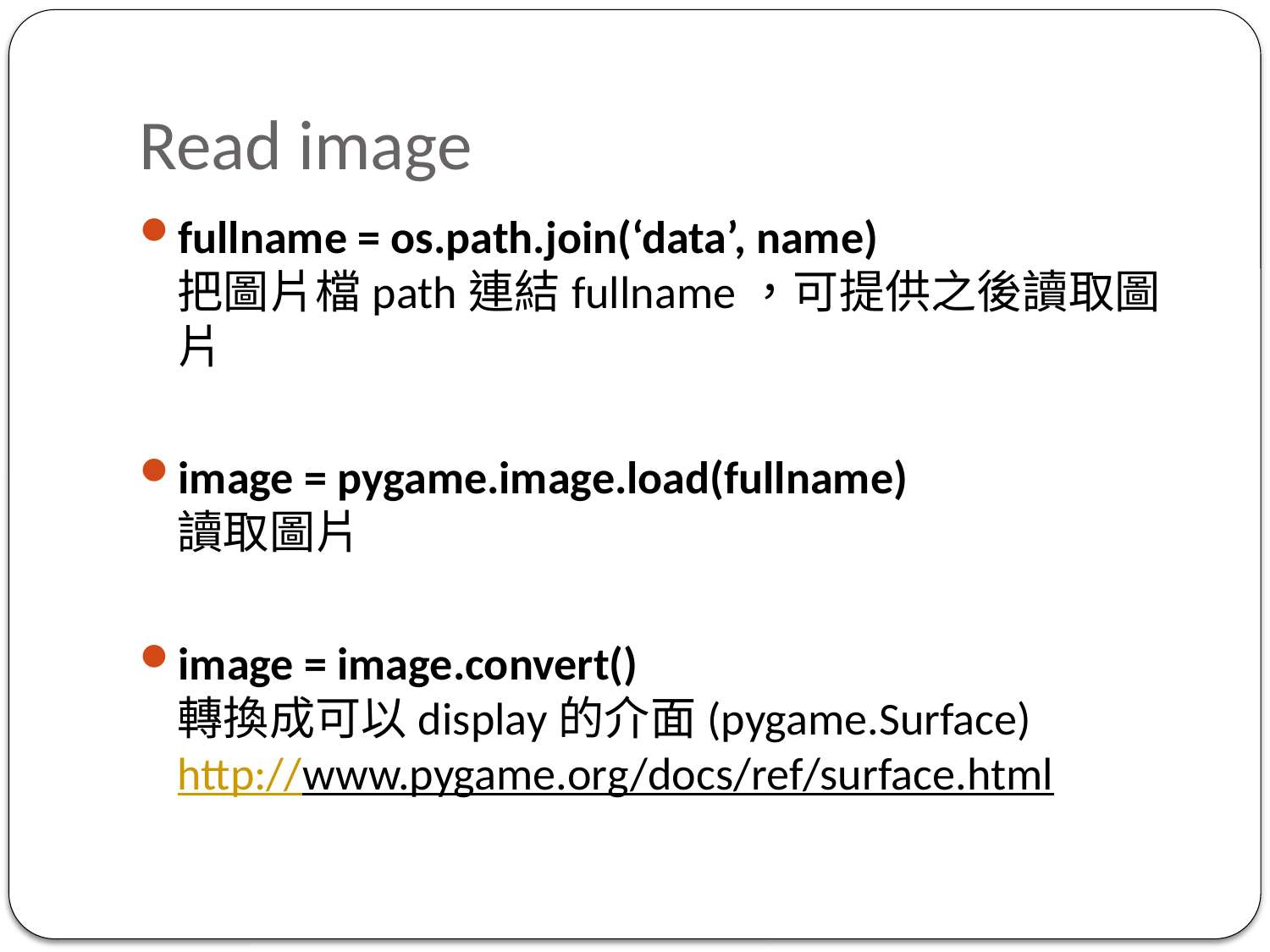

# Read image
fullname = os.path.join(‘data’, name)
把圖片檔path連結fullname，可提供之後讀取圖片

image = pygame.image.load(fullname)
讀取圖片

image = image.convert()
轉換成可以display的介面(pygame.Surface)
http://www.pygame.org/docs/ref/surface.html